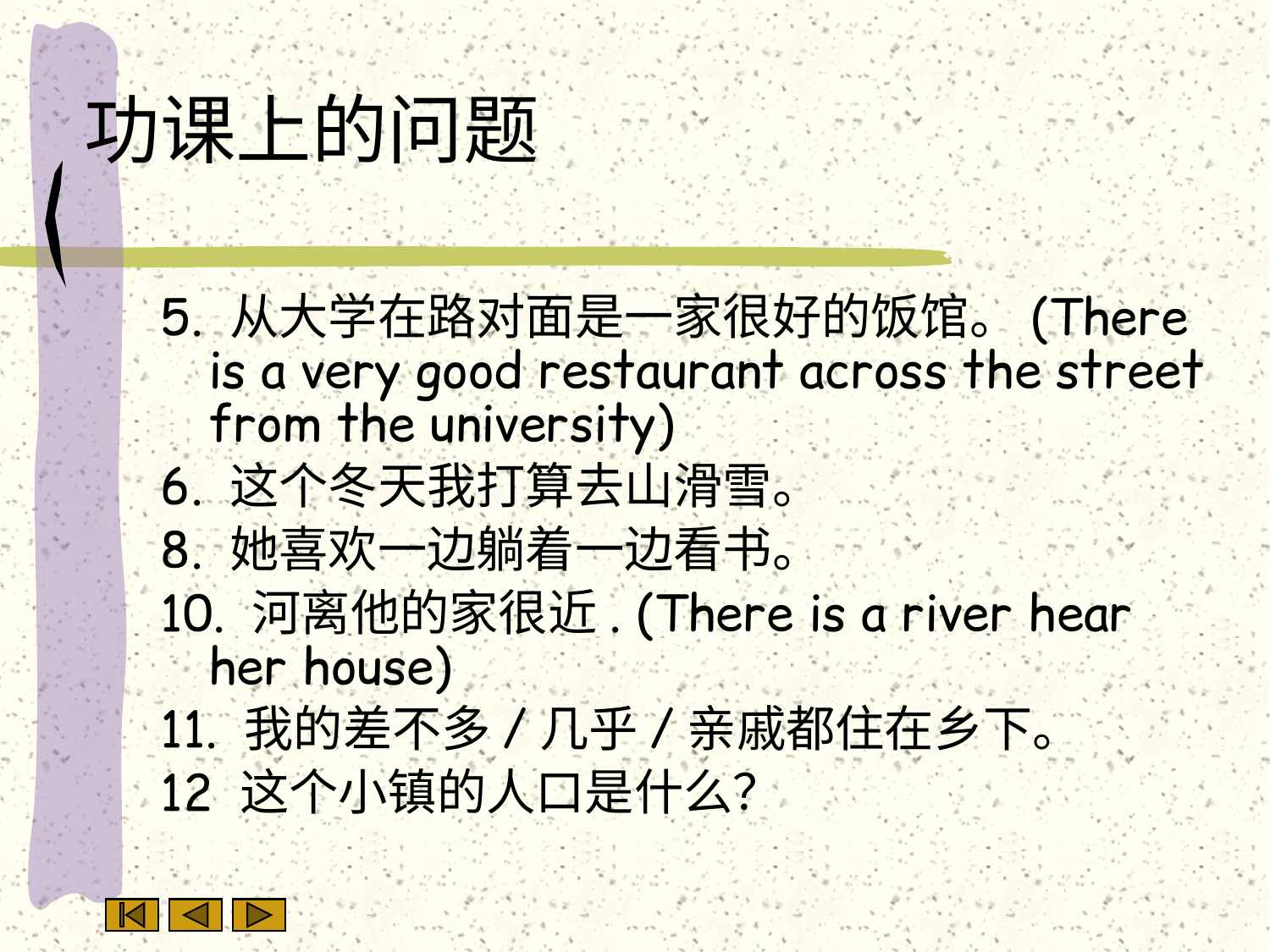

# 功课上的问题
5. 从大学在路对面是一家很好的饭馆。(There is a very good restaurant across the street from the university)
6. 这个冬天我打算去山滑雪。
8. 她喜欢一边躺着一边看书。
10. 河离他的家很近. (There is a river hear her house)
11. 我的差不多/几乎/亲戚都住在乡下。
12 这个小镇的人口是什么？